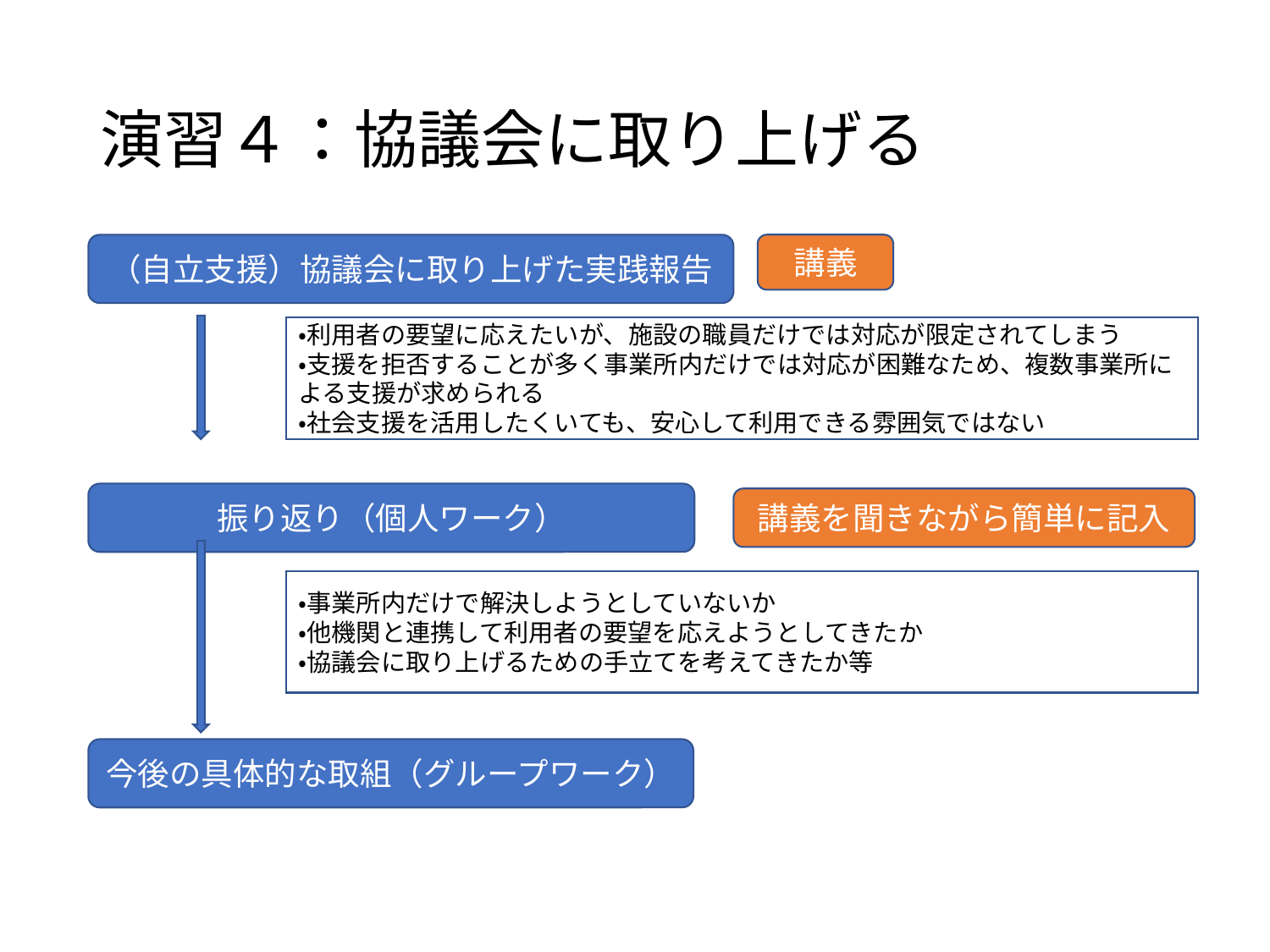

# 演習４：協議会に取り上げる
（自立支援）協議会に取り上げた実践報告
講義

・利用者の要望に応えたいが、施設の職員だけでは対応が限定されてしまう
・支援を拒否することが多く事業所内だけでは対応が困難なため、複数事業所による支援が求められる
・社会支援を活用したくいても、安心して利用できる雰囲気ではない
振り返り（個人ワーク）
講義を聞きながら簡単に記入

・事業所内だけで解決しようとしていないか
・他機関と連携して利用者の要望を応えようとしてきたか
・協議会に取り上げるための手立てを考えてきたか等
今後の具体的な取組（グループワーク）